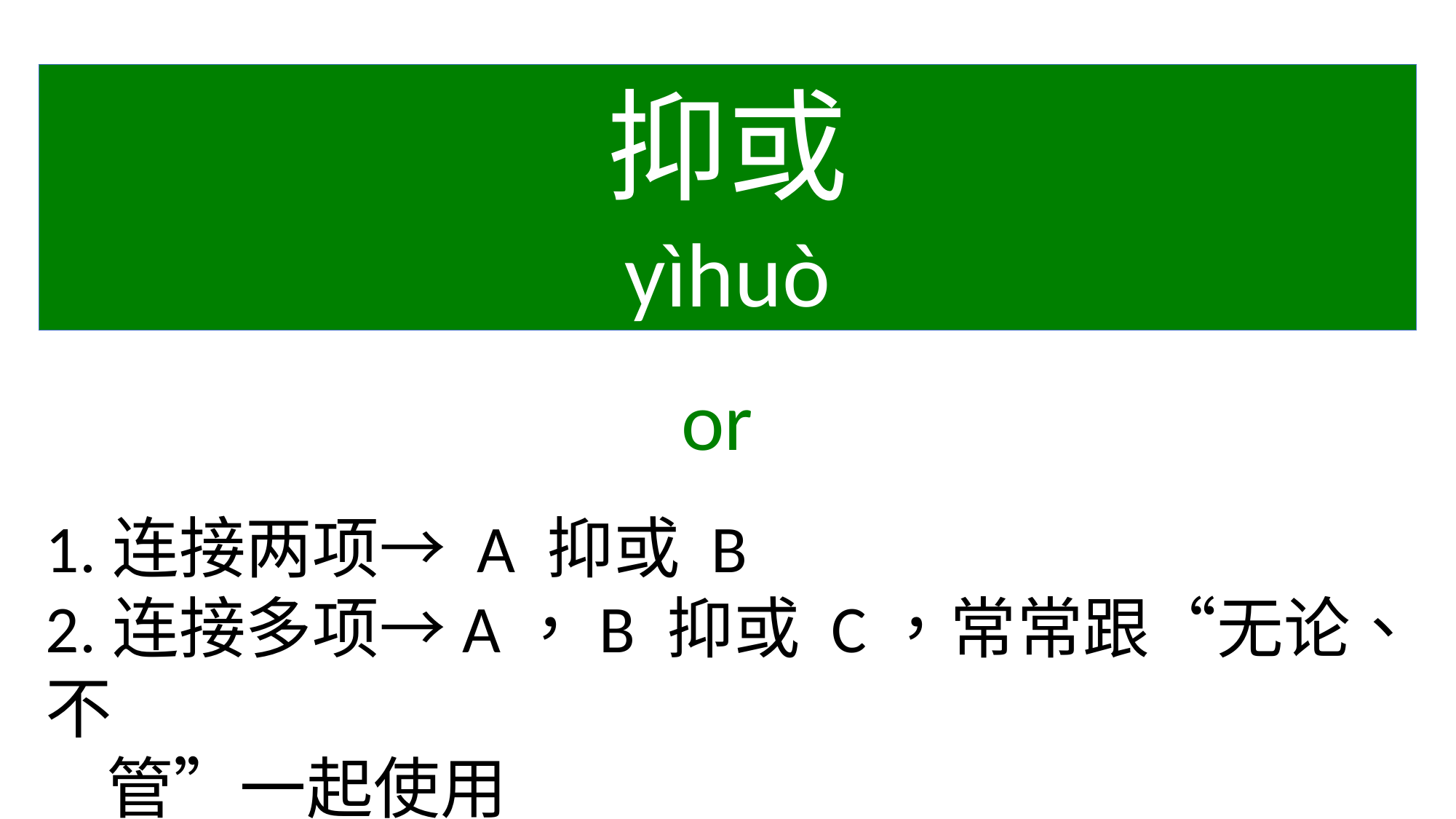

抑或
yìhuò
or
1.连接两项→ A 抑或 B
2.连接多项→A，B 抑或 C，常常跟“无论、不
   管”一起使用